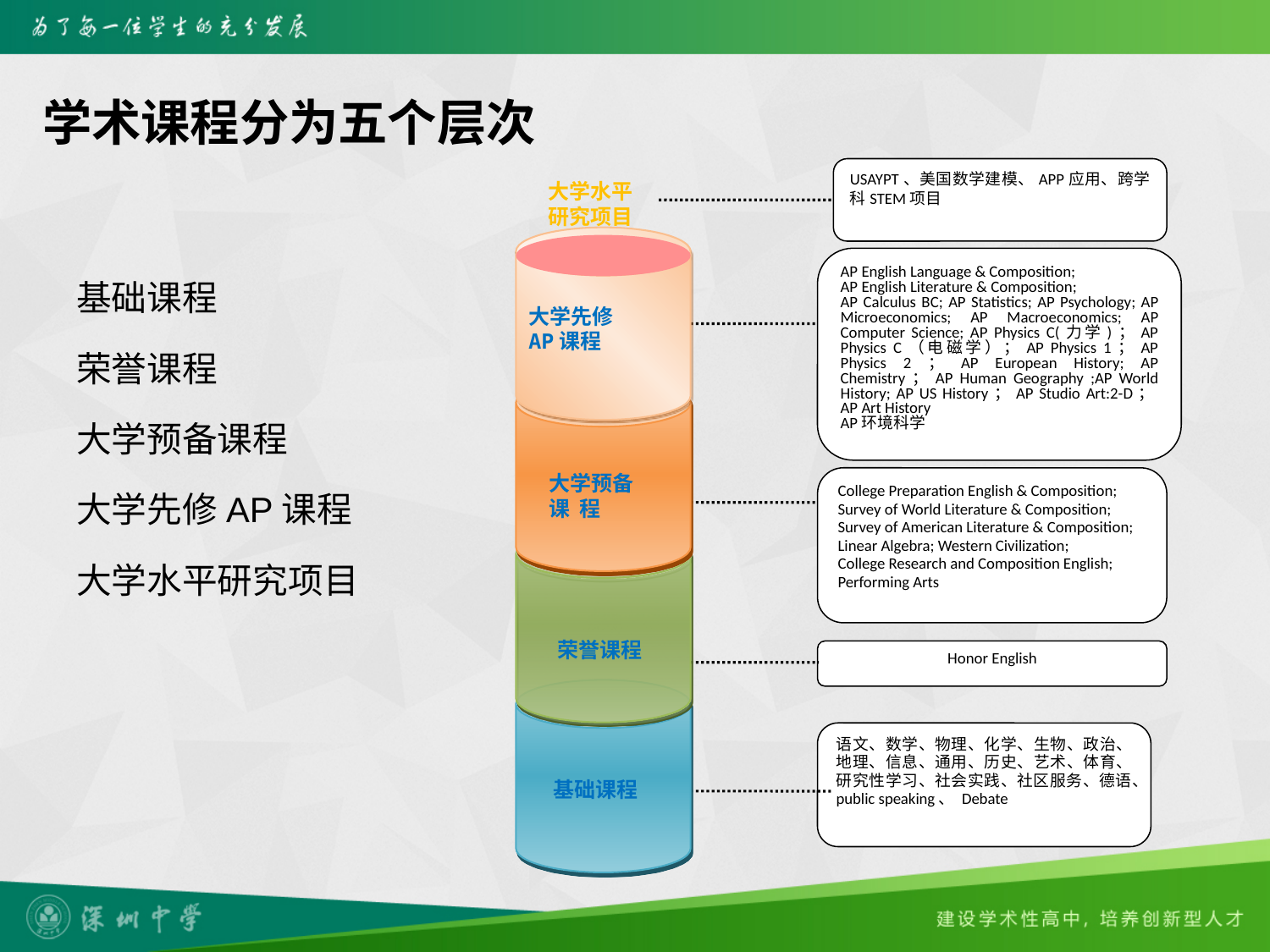

# 学术课程分为五个层次

USAYPT、美国数学建模、APP应用、跨学科STEM项目
大学水平
研究项目

大学先修
AP课程

大学预备课程

大学预备
课  程

荣誉课程

基础课程

AP English Language & Composition;
AP English Literature & Composition;
AP Calculus BC; AP Statistics; AP Psychology; AP Microeconomics; AP Macroeconomics; AP Computer Science; AP Physics C(力学)；AP Physics C（电磁学）；AP Physics 1；AP Physics 2；AP European History; AP Chemistry；AP Human Geography ;AP World History; AP US History；AP Studio Art:2-D；AP Art History
AP环境科学

College Preparation English & Composition;
Survey of World Literature & Composition;
Survey of American Literature & Composition;
Linear Algebra; Western Civilization;
College Research and Composition English;
Performing Arts

Honor English

语文、数学、物理、化学、生物、政治、地理、信息、通用、历史、艺术、体育、研究性学习、社会实践、社区服务、德语、public speaking、 Debate

基础课程
荣誉课程
大学预备课程
大学先修AP课程
大学水平研究项目